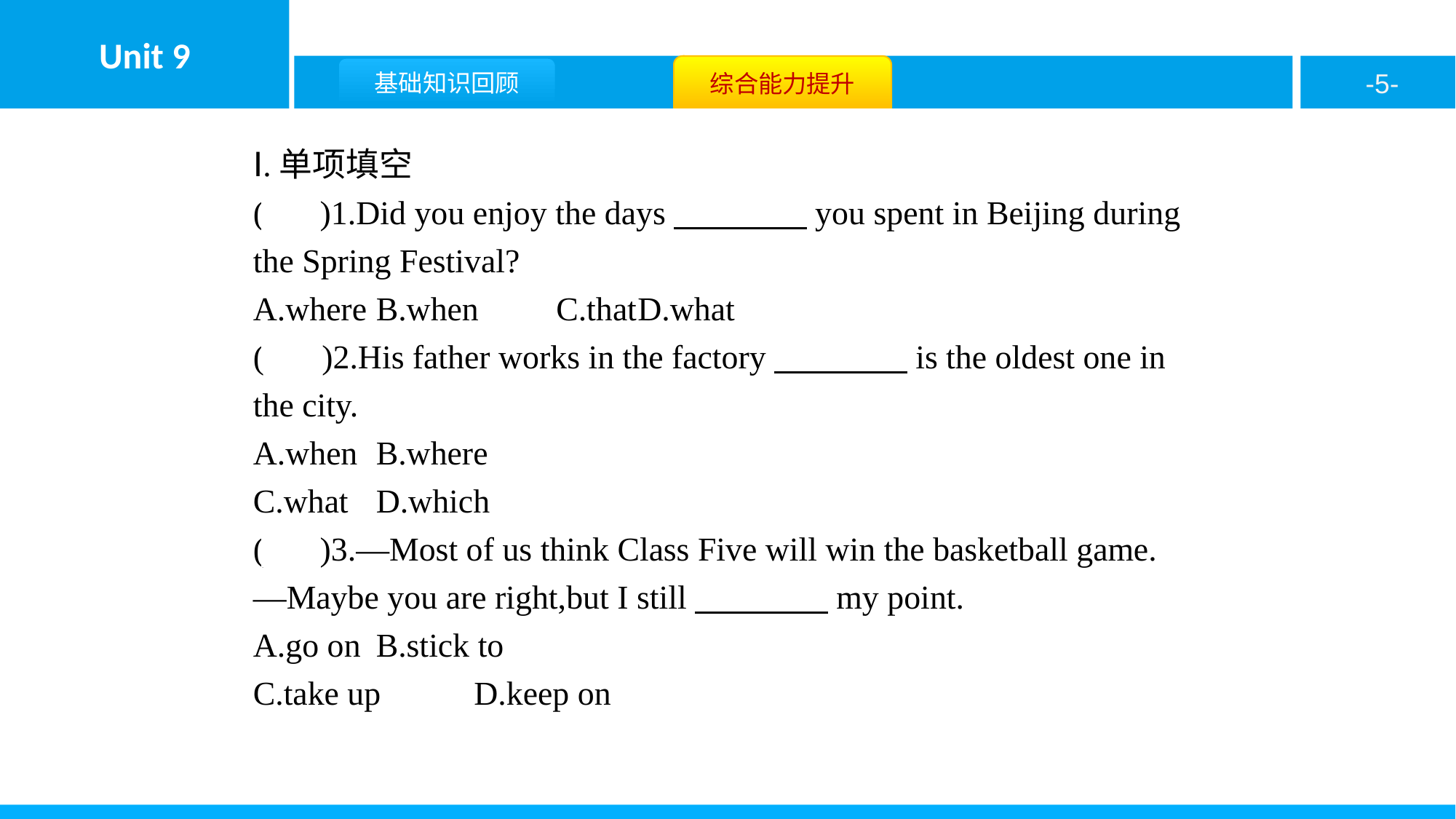

Ⅰ.单项填空
(  C  )1.Did you enjoy the days　　　　you spent in Beijing during the Spring Festival?
A.where	B.when	C.that	D.what
(  D  )2.His father works in the factory　　　　is the oldest one in the city.
A.when	B.where
C.what	D.which
(  B  )3.—Most of us think Class Five will win the basketball game.
—Maybe you are right,but I still　　　　my point.
A.go on	B.stick to
C.take up	D.keep on